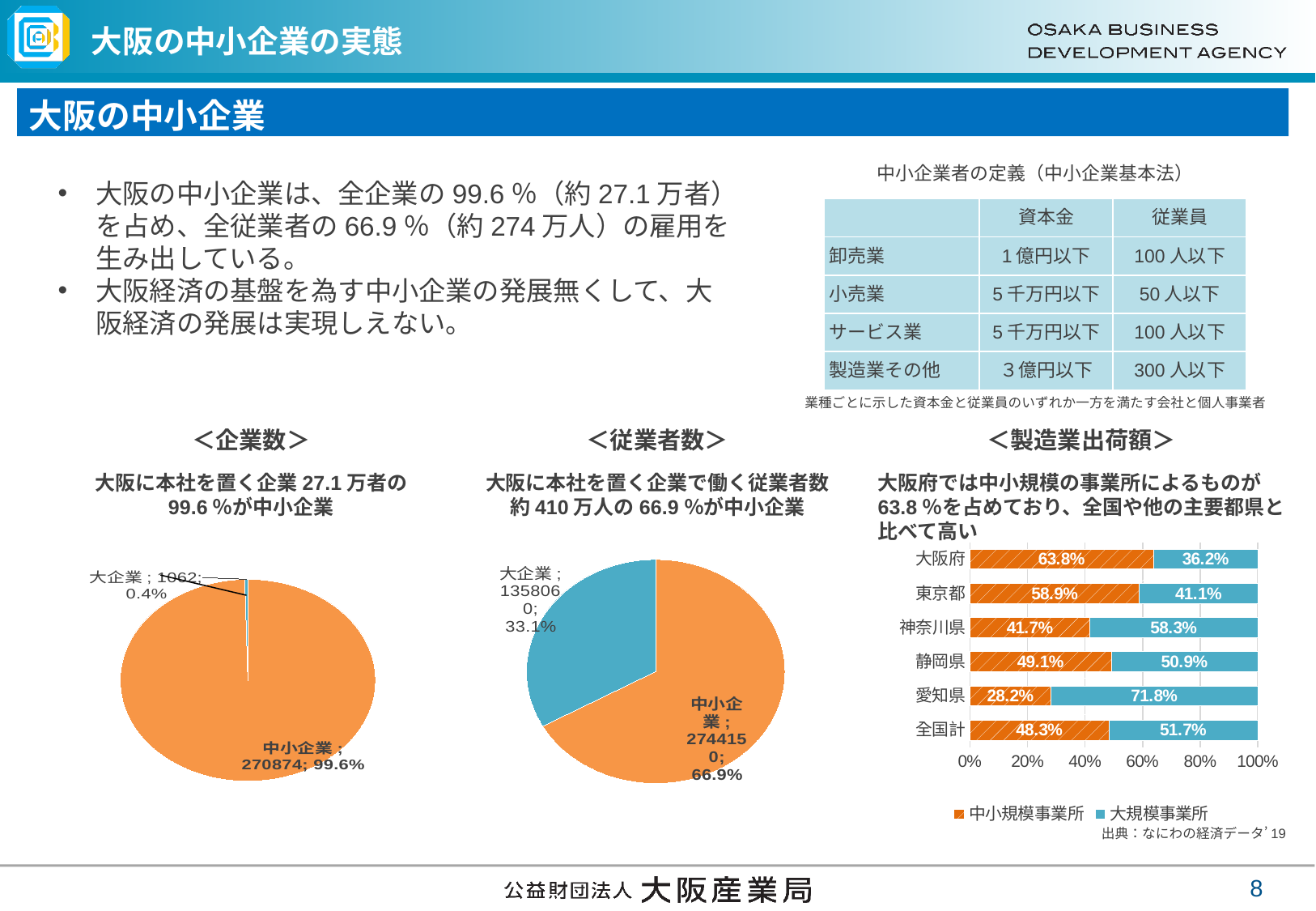

# 大阪の中小企業の実態
大阪の中小企業
中小企業者の定義（中小企業基本法）
大阪の中小企業は、全企業の99.6％（約27.1万者）を占め、全従業者の66.9％（約274万人）の雇用を生み出している。
大阪経済の基盤を為す中小企業の発展無くして、大阪経済の発展は実現しえない。
|  | 資本金 | 従業員 |
| --- | --- | --- |
| 卸売業 | 1億円以下 | 100人以下 |
| 小売業 | 5千万円以下 | 50人以下 |
| サービス業 | 5千万円以下 | 100人以下 |
| 製造業その他 | ３億円以下 | 300人以下 |
業種ごとに示した資本金と従業員のいずれか一方を満たす会社と個人事業者
＜企業数＞

大阪に本社を置く企業27.1万者の
99.6％が中小企業
＜従業者数＞

大阪に本社を置く企業で働く従業者数
約410万人の66.9％が中小企業
＜製造業出荷額＞

大阪府では中小規模の事業所によるものが
63.8％を占めており、全国や他の主要都県と
比べて高い

### Chart

| Category | 中小規模事業所 | 大規模事業所 |
|---|---|---|
| 全国計 | 0.483 | 0.517 |
| 愛知県 | 0.282 | 0.718 |
| 静岡県 | 0.491 | 0.509 |
| 神奈川県 | 0.417 | 0.583 |
| 東京都 | 0.589 | 0.411 |
| 大阪府 | 0.638 | 0.362 |

### Chart

| Category | 従業者数 | 割合 |
|---|---|---|
| 中小企業 | 2744150.0 | 0.6689 |
| 大企業 | 1358060.0 | 0.3311 |

### Chart

| Category | 企業数 | 割合 |
|---|---|---|
| 中小企業 | 270874.0 | 0.9961 |
| 大企業 | 1062.0 | 0.0039 |
出典：なにわの経済データ’19
8